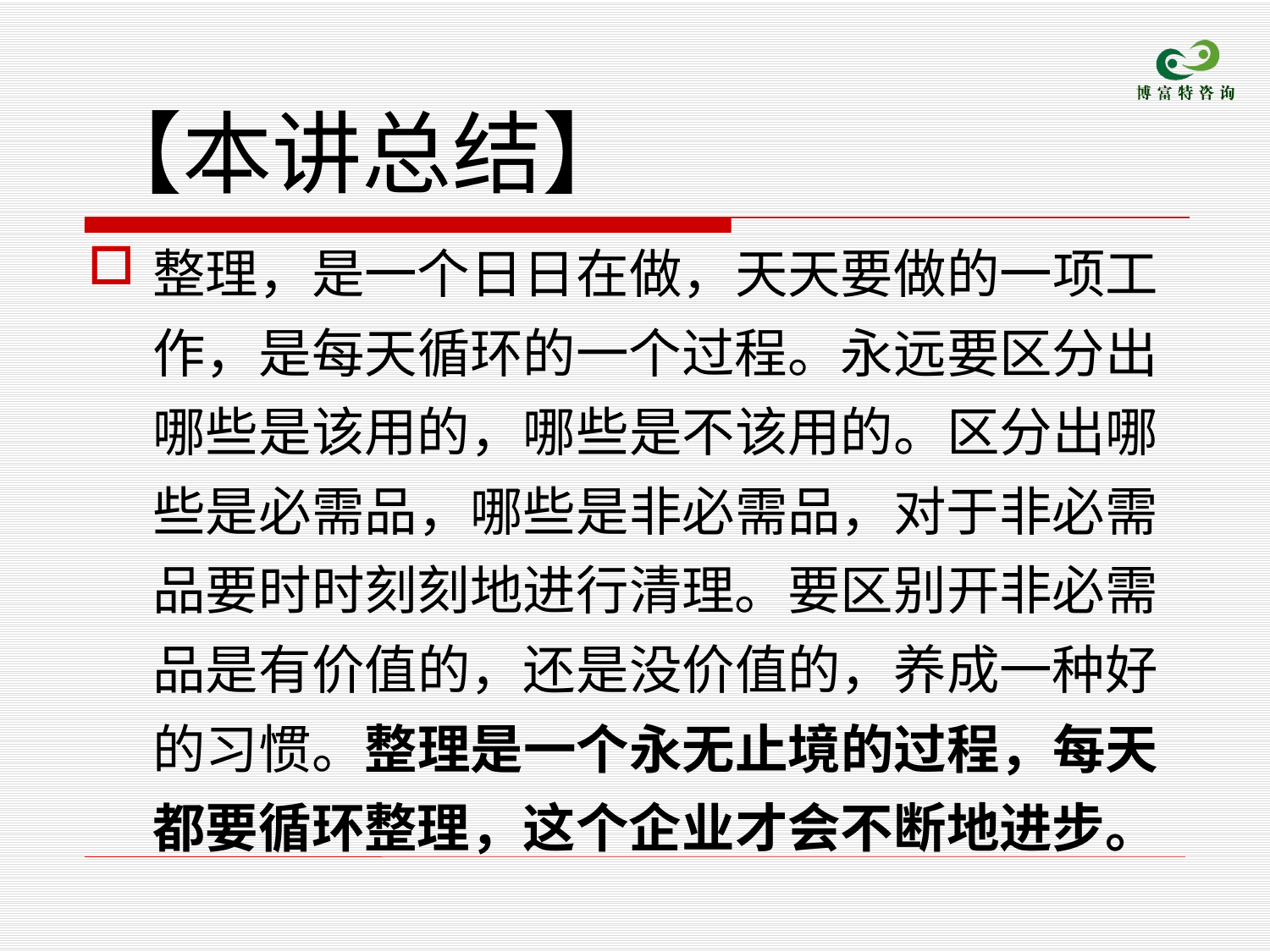

# 【本讲总结】

整理，是一个日日在做，天天要做的一项工作，是每天循环的一个过程。永远要区分出哪些是该用的，哪些是不该用的。区分出哪些是必需品，哪些是非必需品，对于非必需品要时时刻刻地进行清理。要区别开非必需品是有价值的，还是没价值的，养成一种好的习惯。整理是一个永无止境的过程，每天都要循环整理，这个企业才会不断地进步。
130